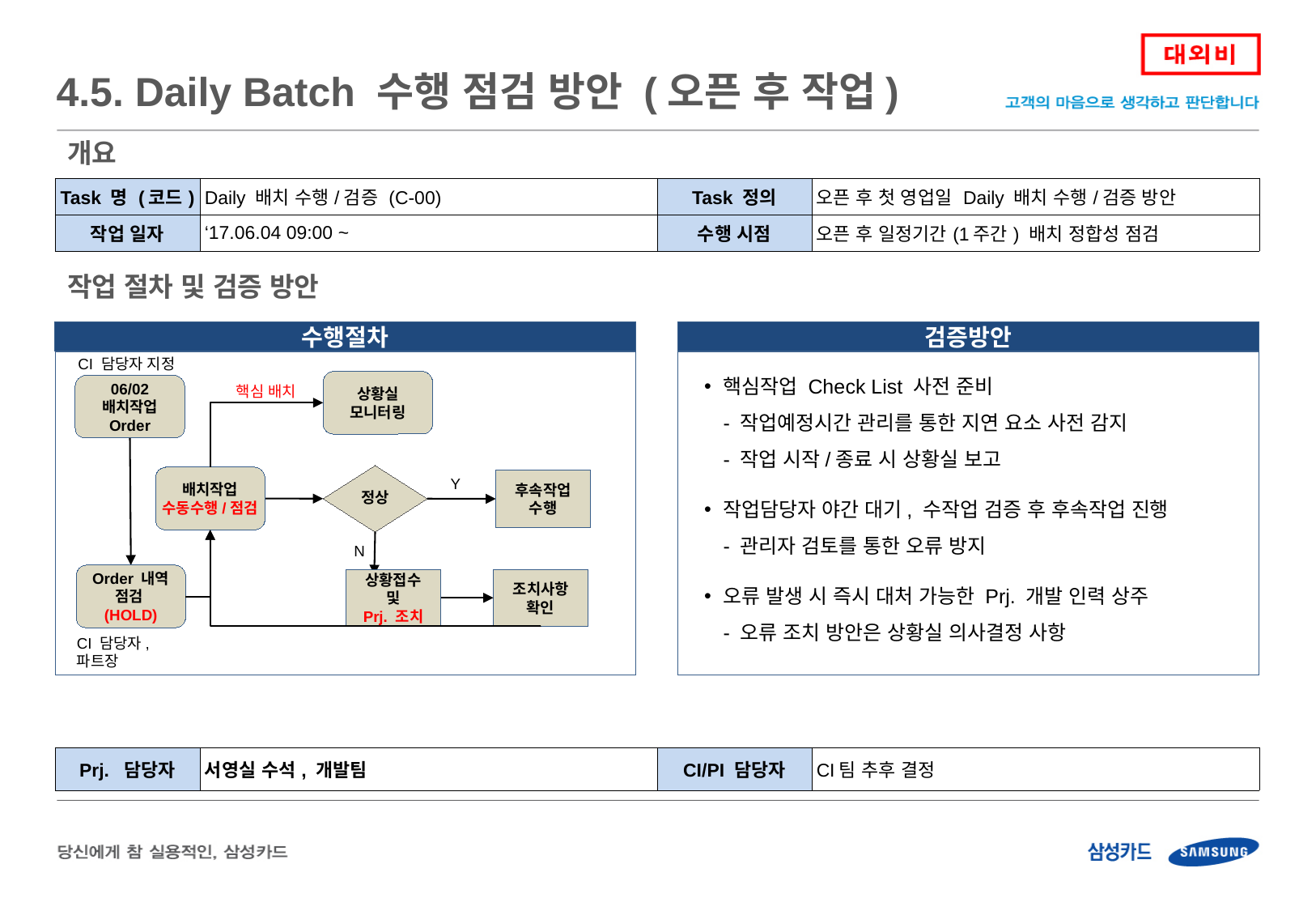

4.5. Daily Batch 수행 점검 방안 (오픈 후 작업)
개요
| Task 명 (코드) | Daily 배치 수행/검증 (C-00) | Task 정의 | 오픈 후 첫 영업일 Daily 배치 수행/검증 방안 |
| --- | --- | --- | --- |
| 작업 일자 | ‘17.06.04 09:00 ~ | 수행 시점 | 오픈 후 일정기간(1주간) 배치 정합성 점검 |
작업 절차 및 검증 방안
수행절차

검증방안

CI 담당자 지정
핵심작업 Check List 사전 준비
- 작업예정시간 관리를 통한 지연 요소 사전 감지
- 작업 시작/종료 시 상황실 보고
작업담당자 야간 대기, 수작업 검증 후 후속작업 진행
- 관리자 검토를 통한 오류 방지
오류 발생 시 즉시 대처 가능한 Prj. 개발 인력 상주
- 오류 조치 방안은 상황실 의사결정 사항
상황실
모니터링
06/02 배치작업 Order
핵심 배치
정상
배치작업
수동수행/점검
Y
후속작업
수행
N
Order 내역 점검(HOLD)
상황접수
및
Prj. 조치
조치사항
확인
CI 담당자,파트장
| Prj. 담당자 | 서영실 수석, 개발팀 | CI/PI 담당자 | CI팀 추후 결정 |
| --- | --- | --- | --- |